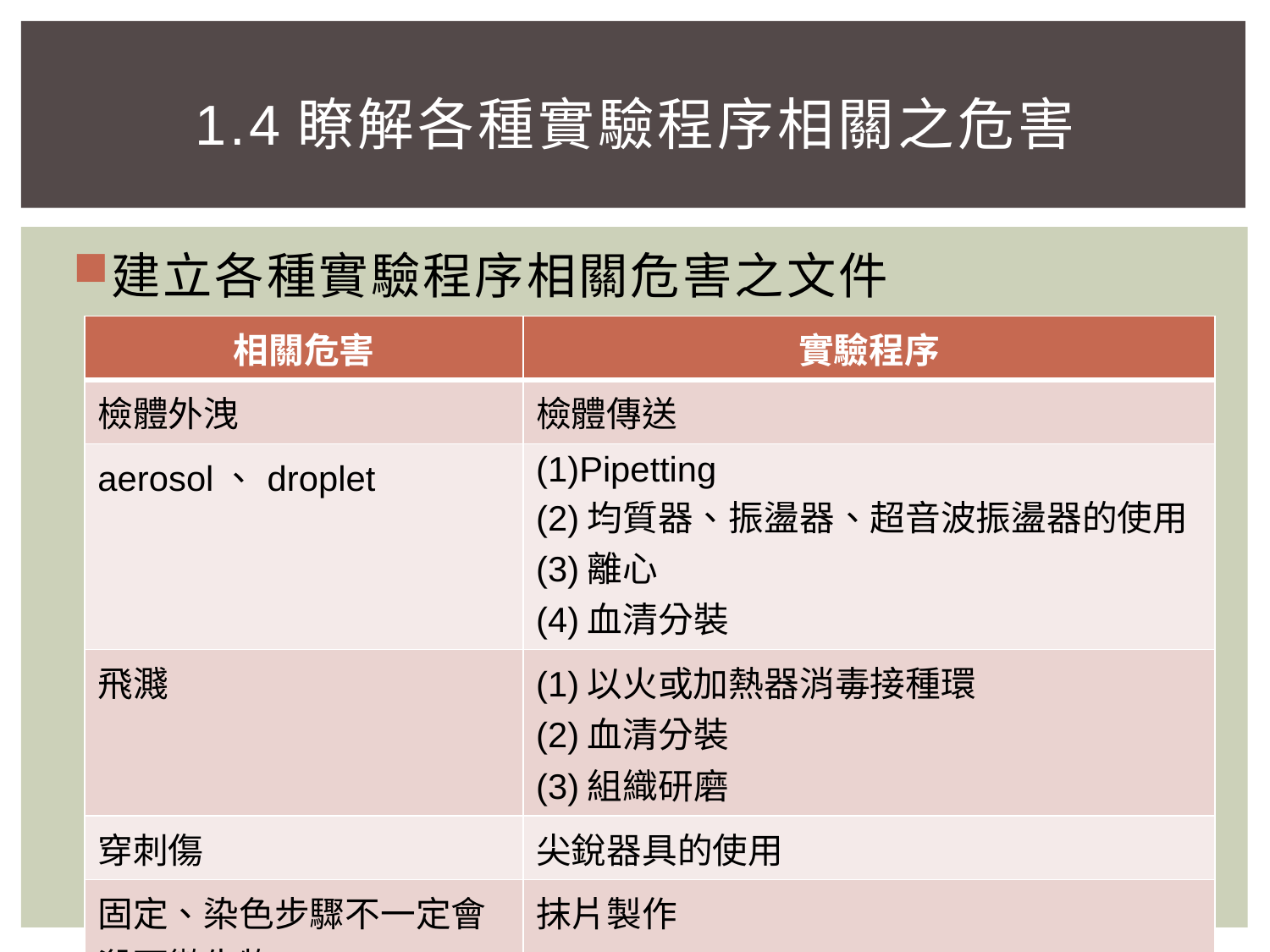

# 1.4瞭解各種實驗程序相關之危害
建立各種實驗程序相關危害之文件

| 相關危害 | 實驗程序 |
| --- | --- |
| 檢體外洩 | 檢體傳送 |
| aerosol、droplet | (1)Pipetting (2)均質器、振盪器、超音波振盪器的使用 (3)離心 (4)血清分裝 |
| 飛濺 | (1)以火或加熱器消毒接種環 (2)血清分裝 (3)組織研磨 |
| 穿刺傷 | 尖銳器具的使用 |
| 固定、染色步驟不一定會殺死微生物 | 抹片製作 |